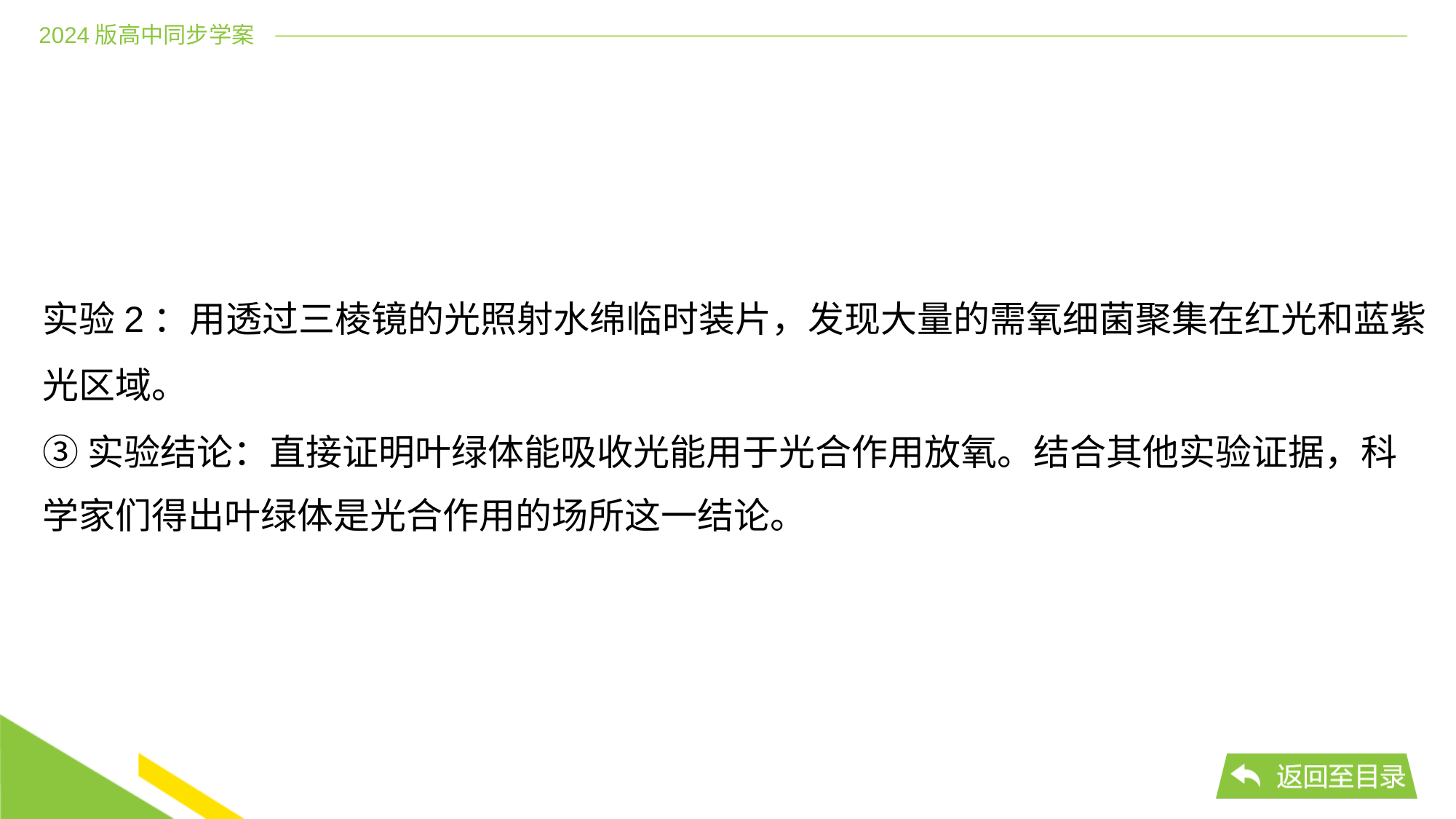

实验2：用透过三棱镜的光照射水绵临时装片，发现大量的需氧细菌聚集在红光和蓝紫
光区域。
③实验结论：直接证明叶绿体能吸收光能用于光合作用放氧。结合其他实验证据，科
学家们得出叶绿体是光合作用的场所这一结论。